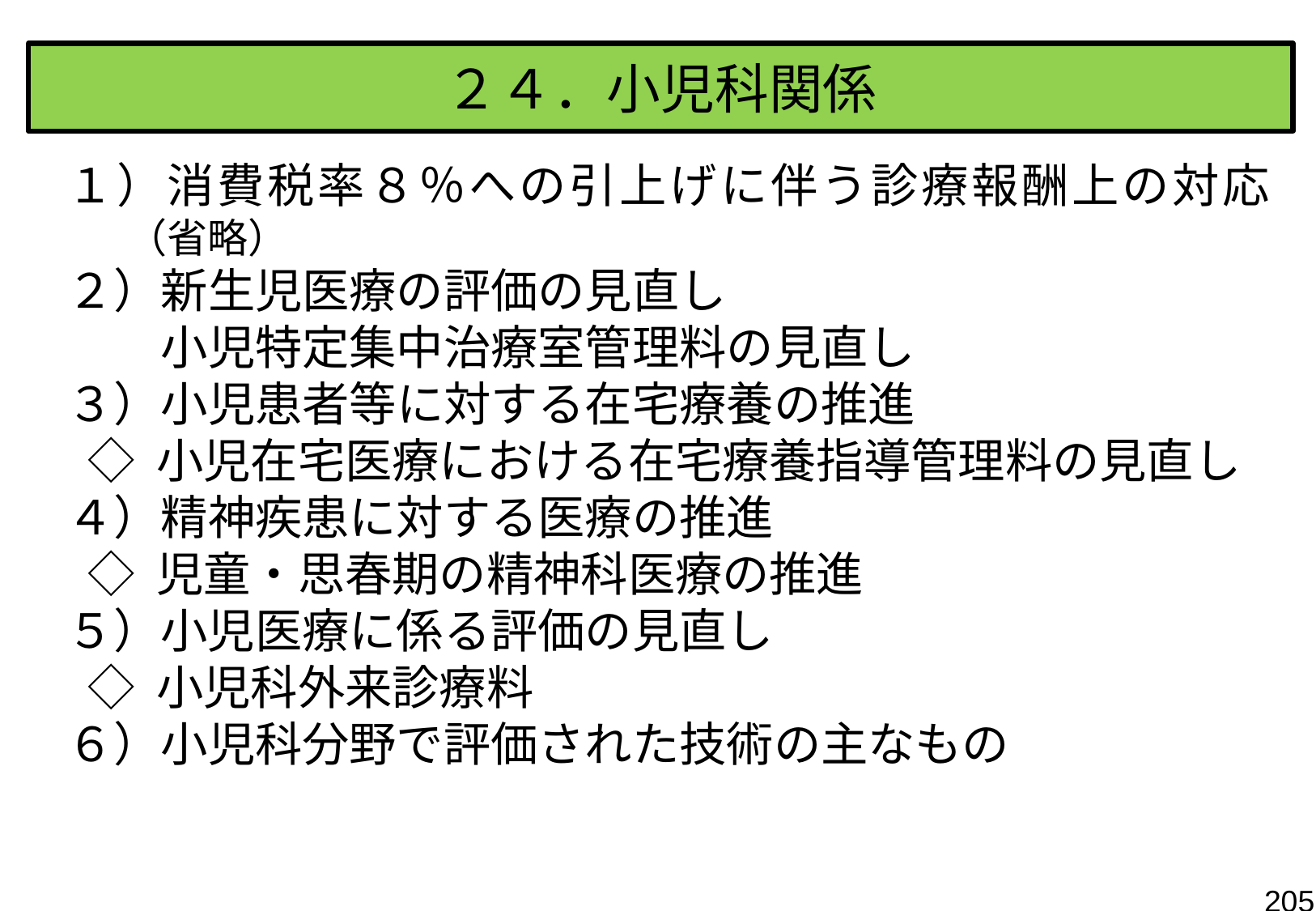

２４．小児科関係
１）消費税率８％への引上げに伴う診療報酬上の対応（省略）
２）新生児医療の評価の見直し
　　小児特定集中治療室管理料の見直し
３）小児患者等に対する在宅療養の推進
  ◇ 小児在宅医療における在宅療養指導管理料の見直し
４）精神疾患に対する医療の推進
  ◇ 児童・思春期の精神科医療の推進
５）小児医療に係る評価の見直し
  ◇ 小児科外来診療料
６）小児科分野で評価された技術の主なもの
205